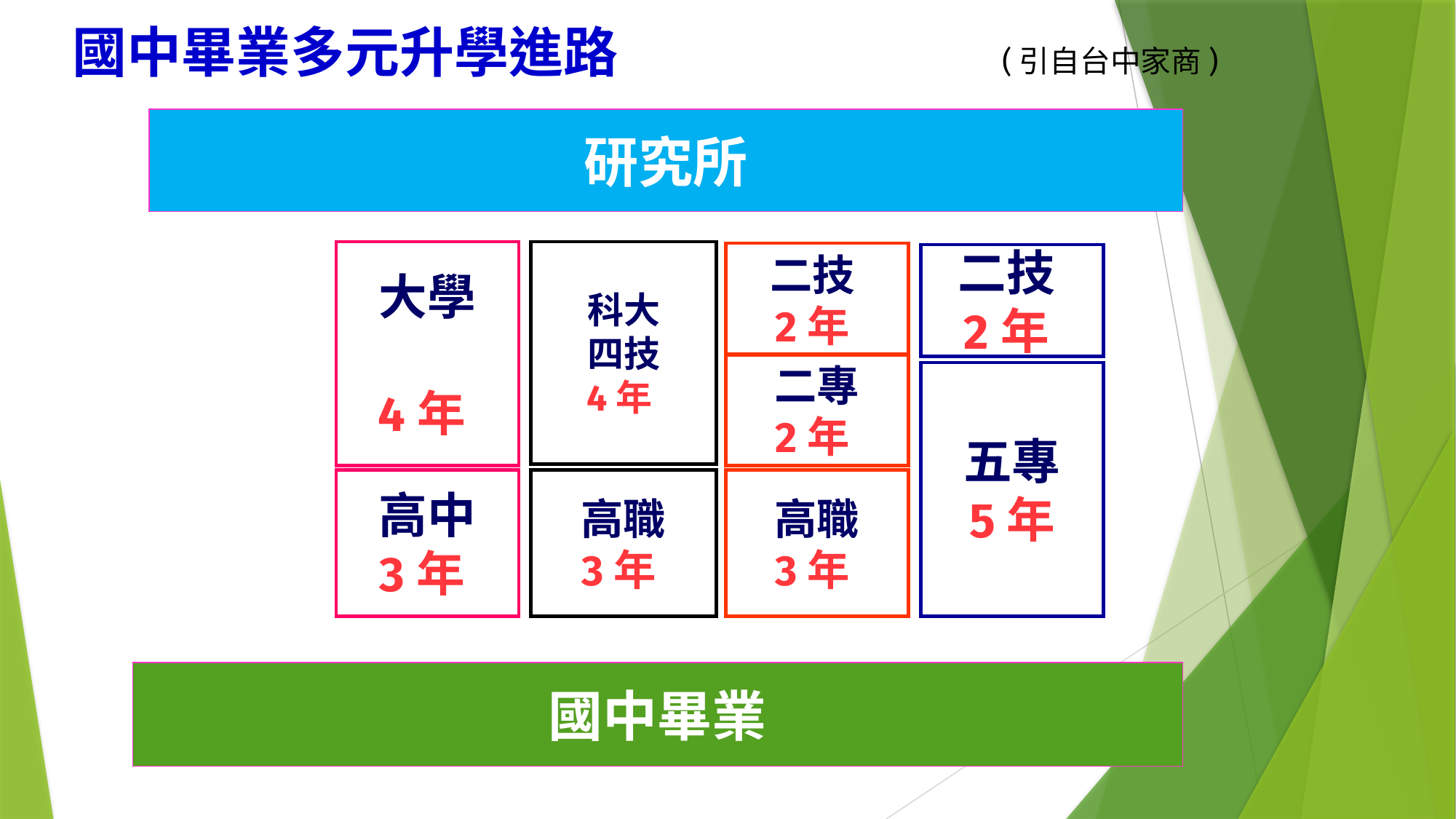

# 國中畢業多元升學進路                              (引自台中家商)
研究所

大學

4年
科大
四技
4年
二技
2年
二技
2年
二專
2年
五專
 5年
高中
3年
高職
3年
高職
3年
國中畢業